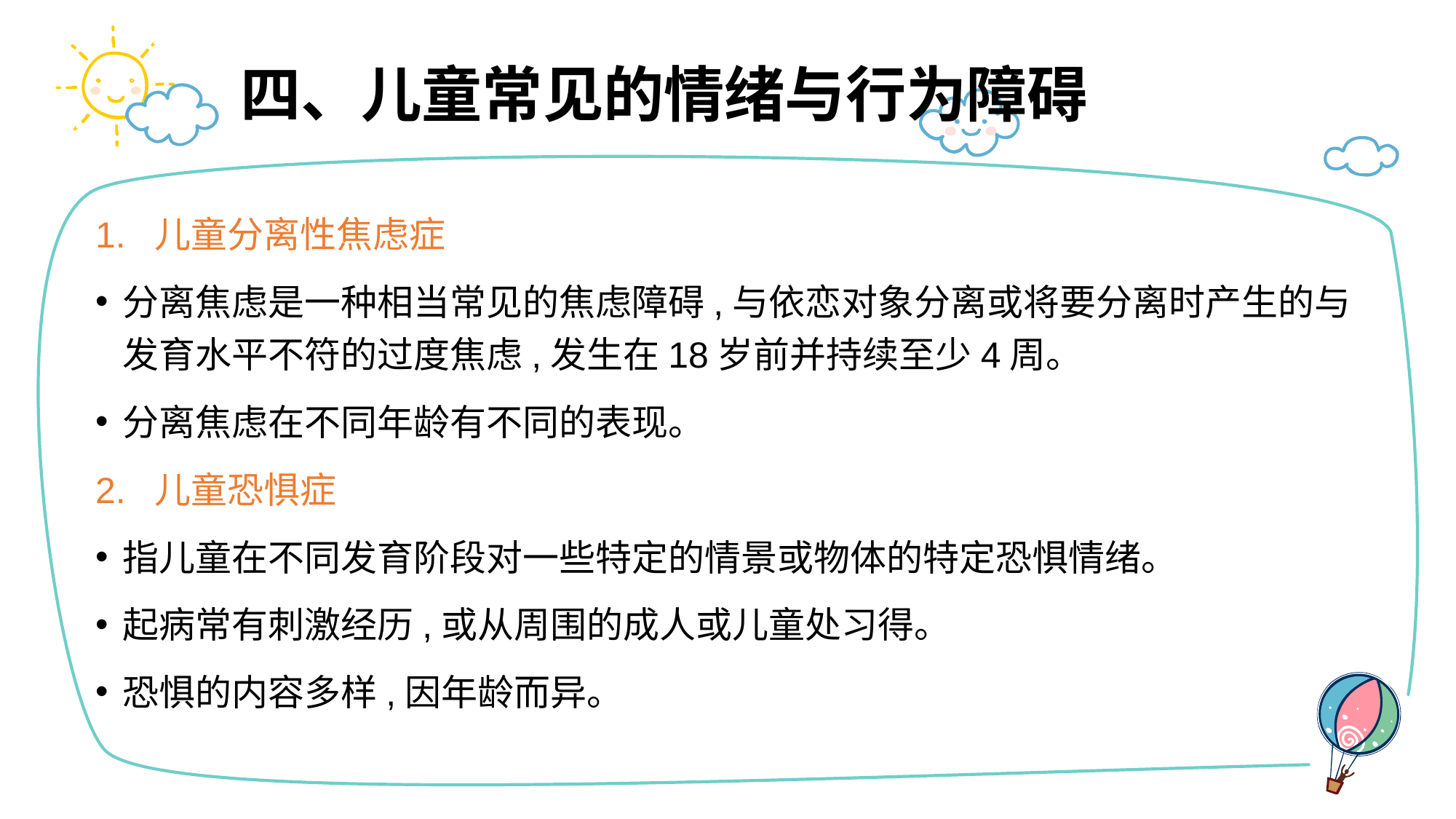

# 四、儿童常见的情绪与行为障碍
1.  儿童分离性焦虑症
分离焦虑是一种相当常见的焦虑障碍,与依恋对象分离或将要分离时产生的与发育水平不符的过度焦虑,发生在18岁前并持续至少4周。
分离焦虑在不同年龄有不同的表现。
2.  儿童恐惧症
指儿童在不同发育阶段对一些特定的情景或物体的特定恐惧情绪。
起病常有刺激经历,或从周围的成人或儿童处习得。
恐惧的内容多样,因年龄而异。